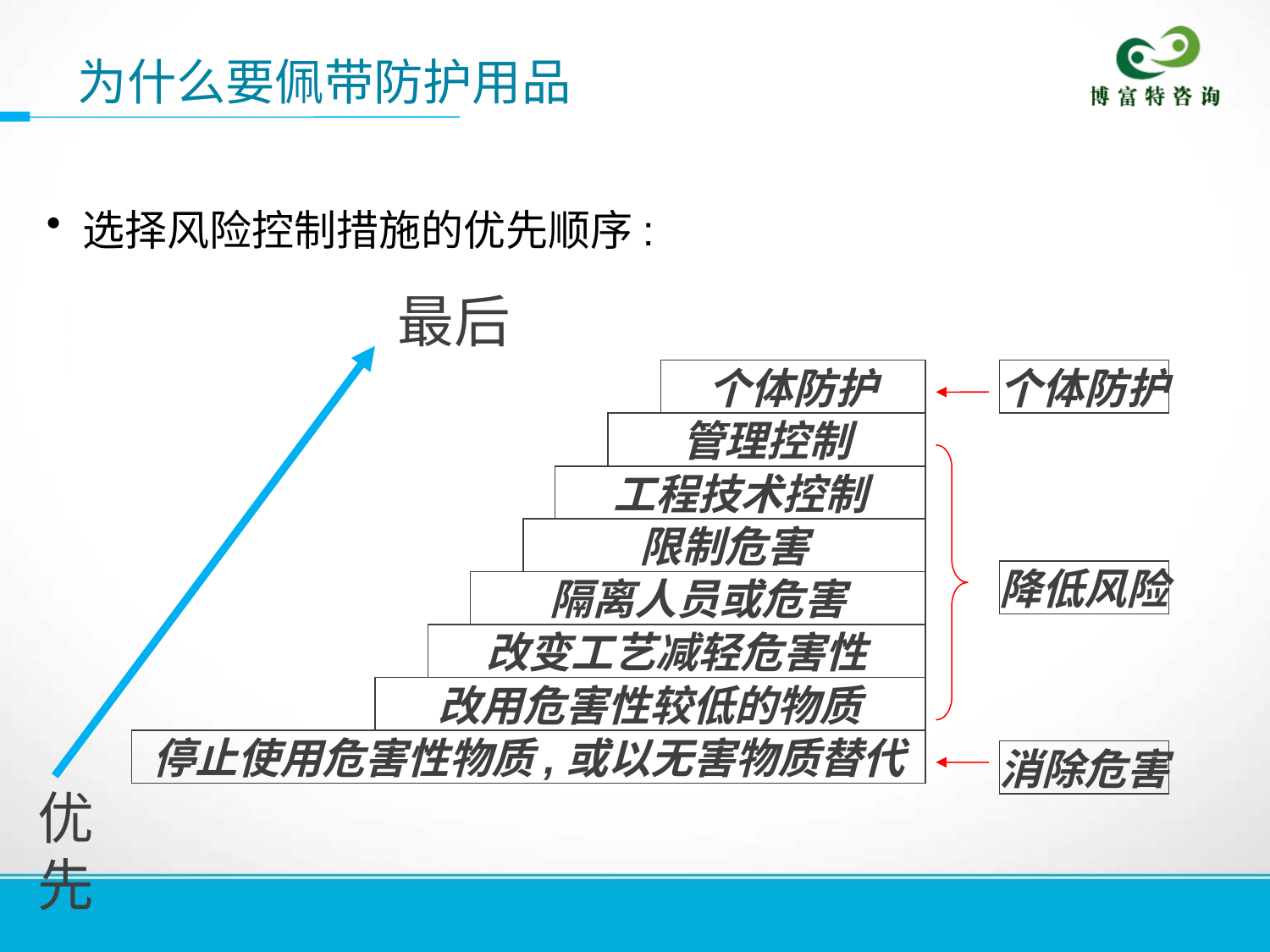

# 为什么要佩带防护用品
选择风险控制措施的优先顺序:
最后

个体防护
个体防护

管理控制

工程技术控制
限制危害
降低风险
隔离人员或危害
改变工艺减轻危害性
改用危害性较低的物质
停止使用危害性物质,或以无害物质替代
消除危害

优先